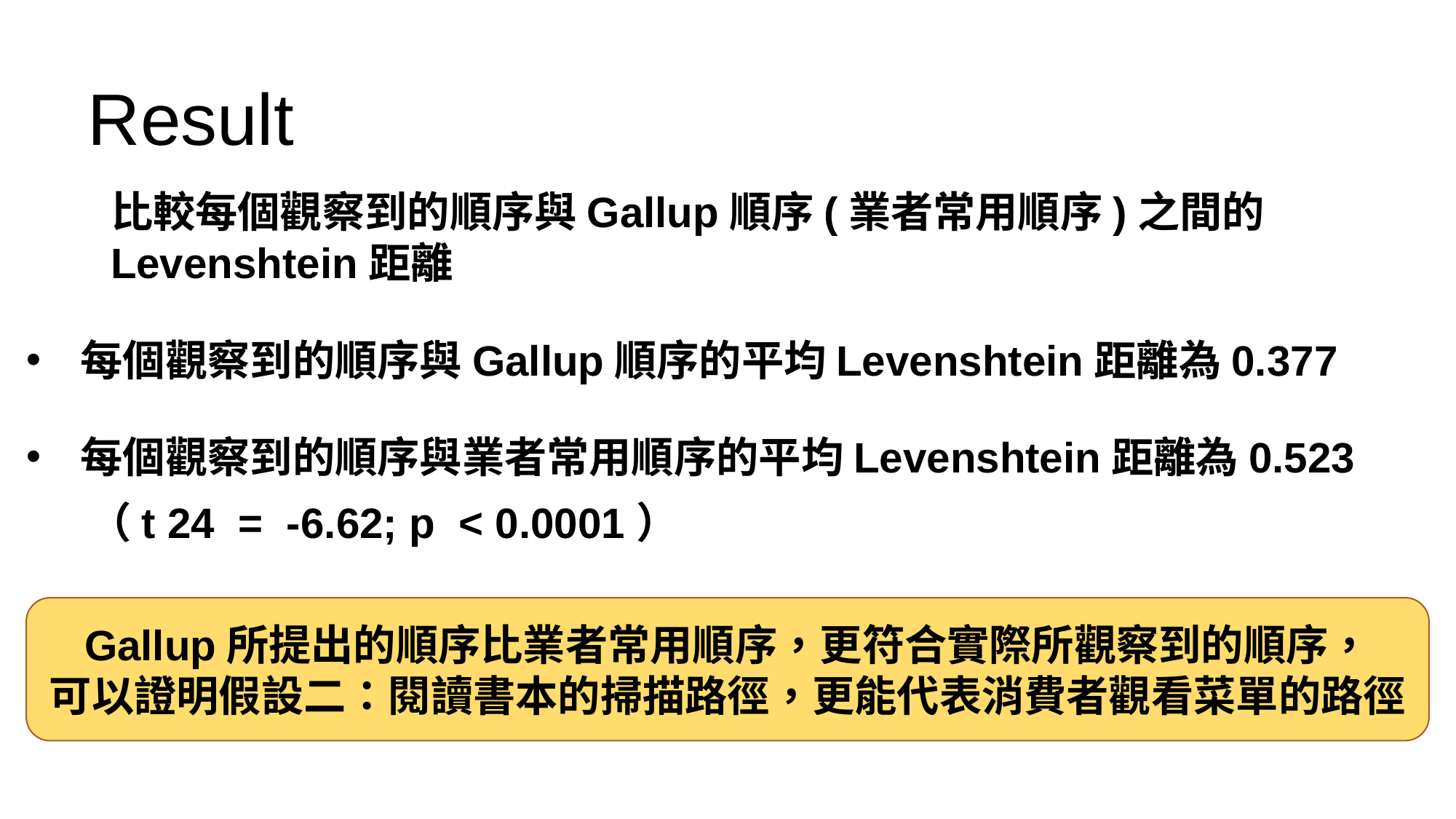

Result
比較每個觀察到的順序與Gallup順序(業者常用順序)之間的Levenshtein距離
每個觀察到的順序與Gallup順序的平均Levenshtein距離為0.377
每個觀察到的順序與業者常用順序的平均Levenshtein距離為0.523
（t 24  =  -6.62; p  < 0.0001）
Gallup所提出的順序比業者常用順序，更符合實際所觀察到的順序，
可以證明假設二：閱讀書本的掃描路徑，更能代表消費者觀看菜單的路徑